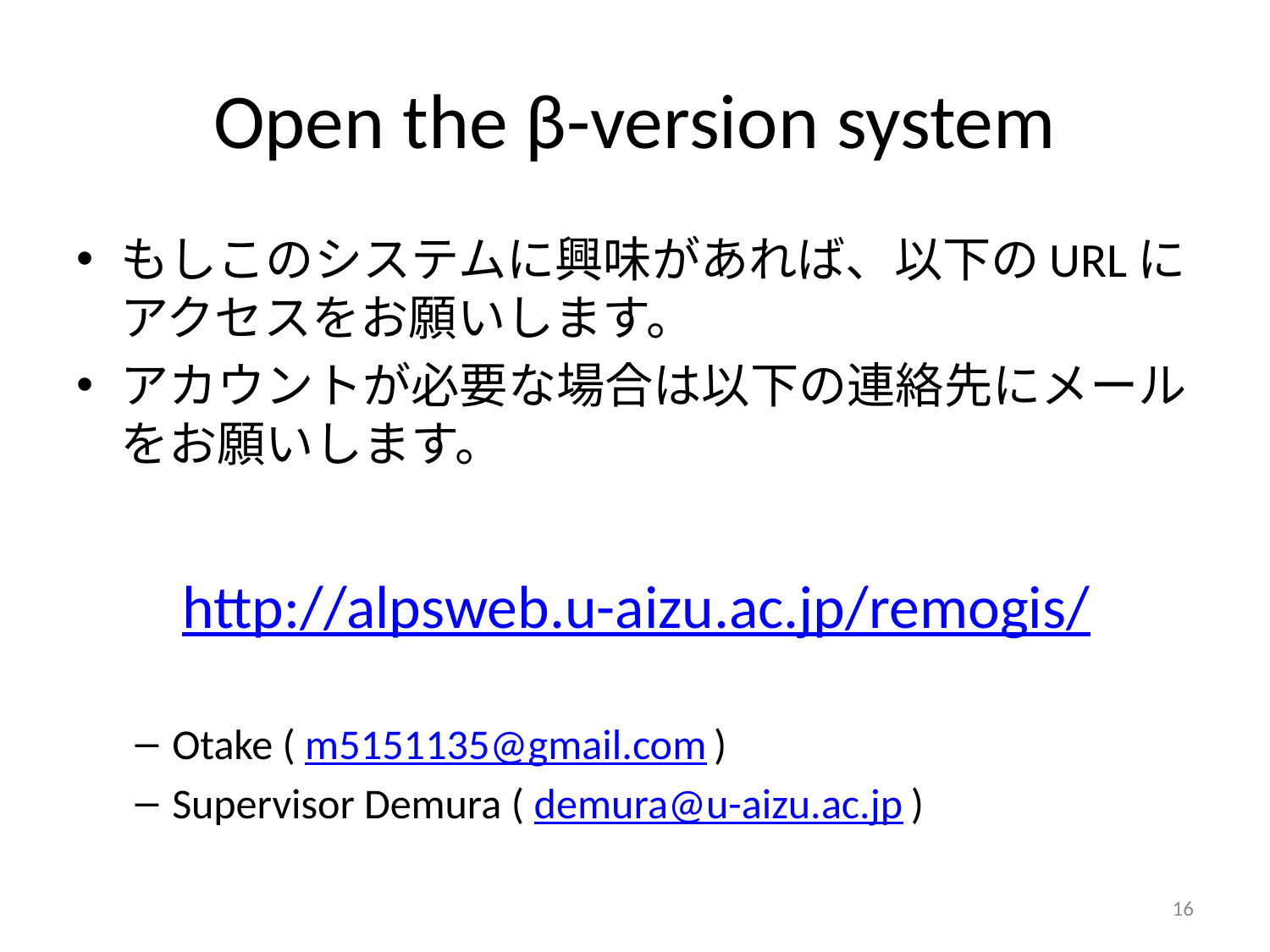

# Open the β-version system
もしこのシステムに興味があれば、以下のURLにアクセスをお願いします。
アカウントが必要な場合は以下の連絡先にメールをお願いします。

http://alpsweb.u-aizu.ac.jp/remogis/

Otake ( m5151135@gmail.com )
Supervisor Demura ( demura@u-aizu.ac.jp )

16